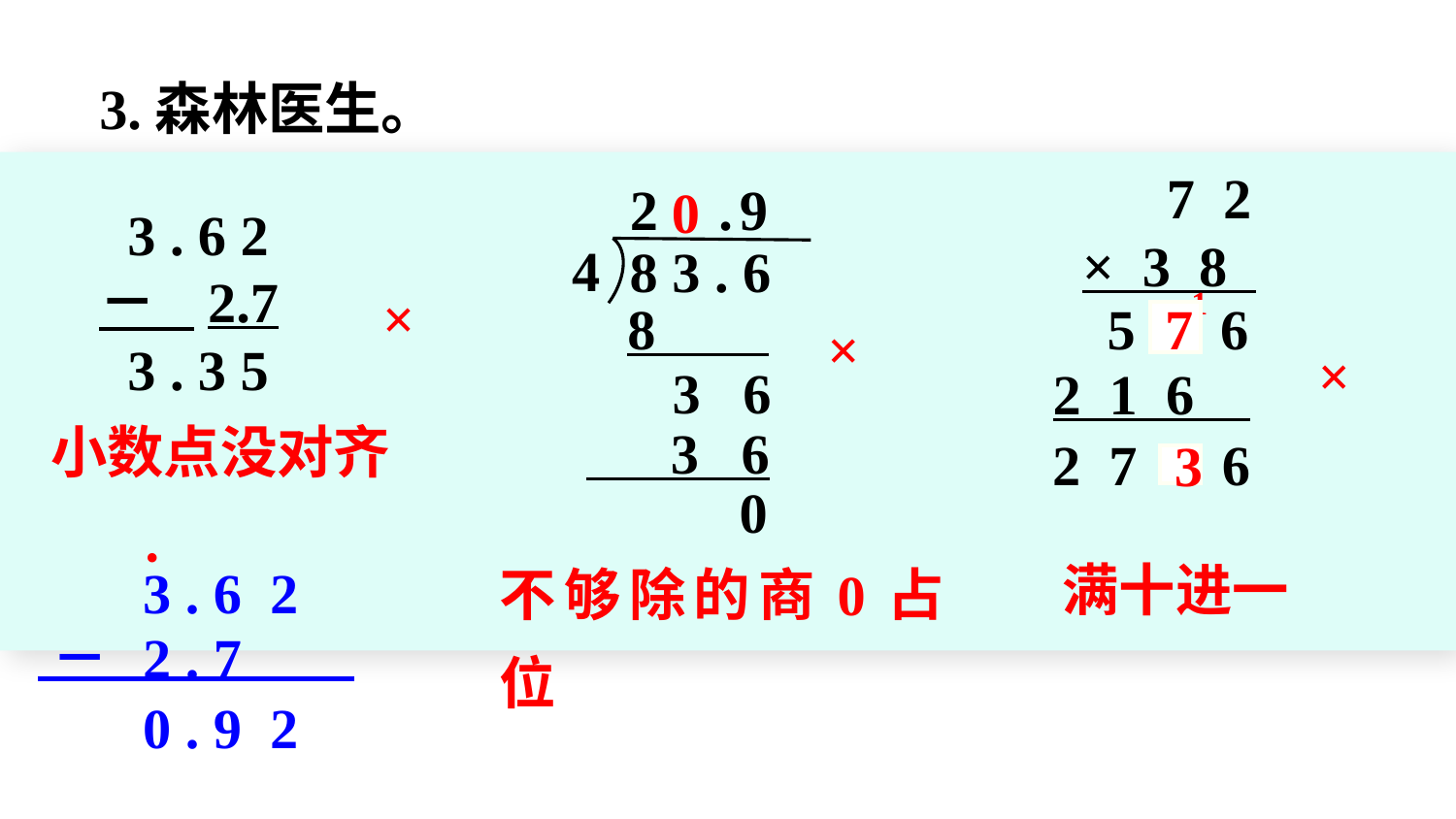

3.森林医生。
0
      7  2
×  3  8
 5  6  6
2  1  6
2  7  2  6
2
.
9

4
8 3 . 6
8
3   6
      3   6
0
  3 . 6 2
－   2.7
  3 . 3 5
1
×
×
7
×
小数点没对齐
3
·
3 . 6  2
－
2 . 7
0 . 9  2
满十进一
不够除的商0占位